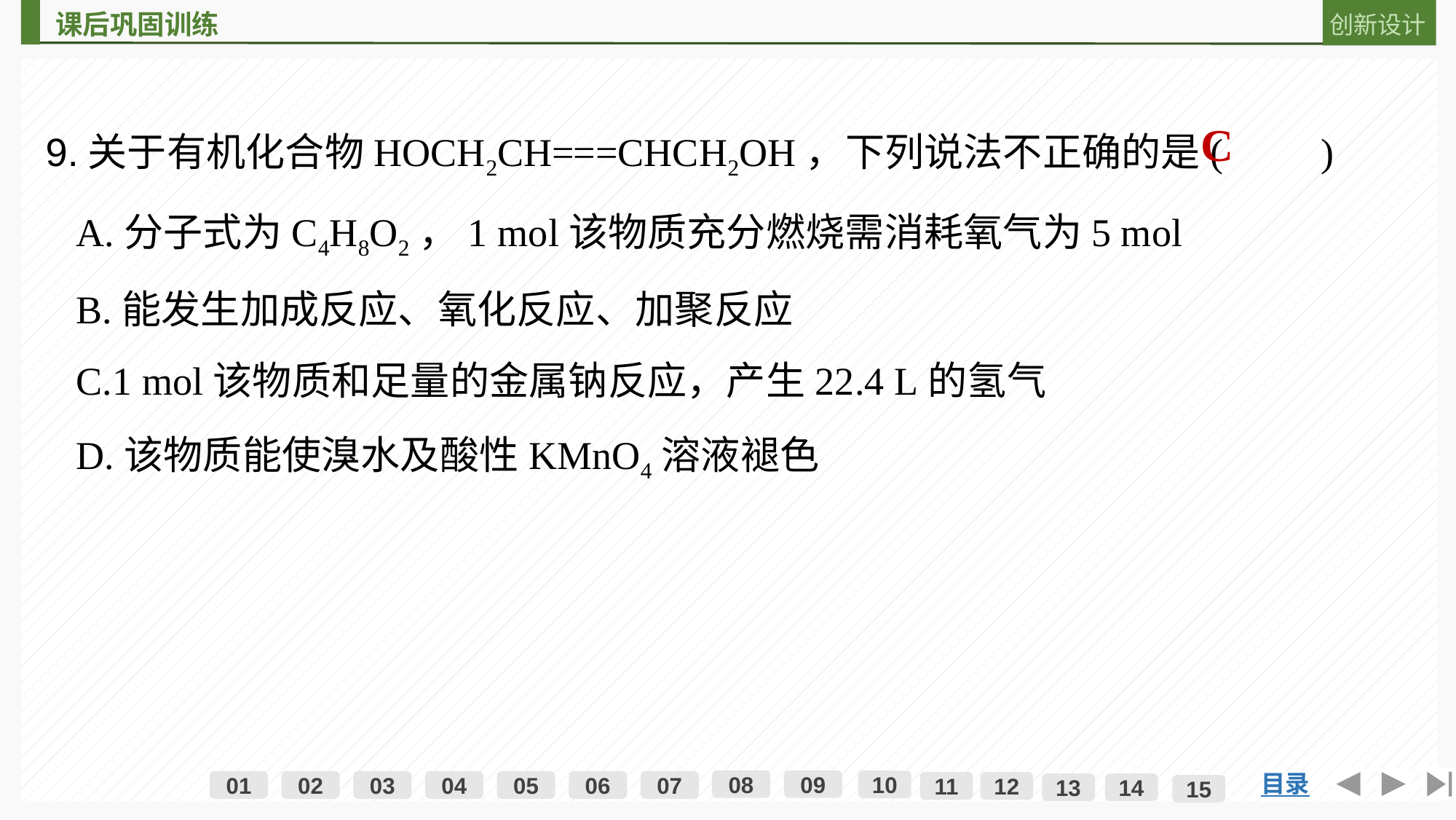

9.关于有机化合物HOCH2CH===CHCH2OH，下列说法不正确的是(　　)
C
A.分子式为C4H8O2，1 mol该物质充分燃烧需消耗氧气为5 mol
B.能发生加成反应、氧化反应、加聚反应
C.1 mol该物质和足量的金属钠反应，产生22.4 L的氢气
D.该物质能使溴水及酸性KMnO4溶液褪色